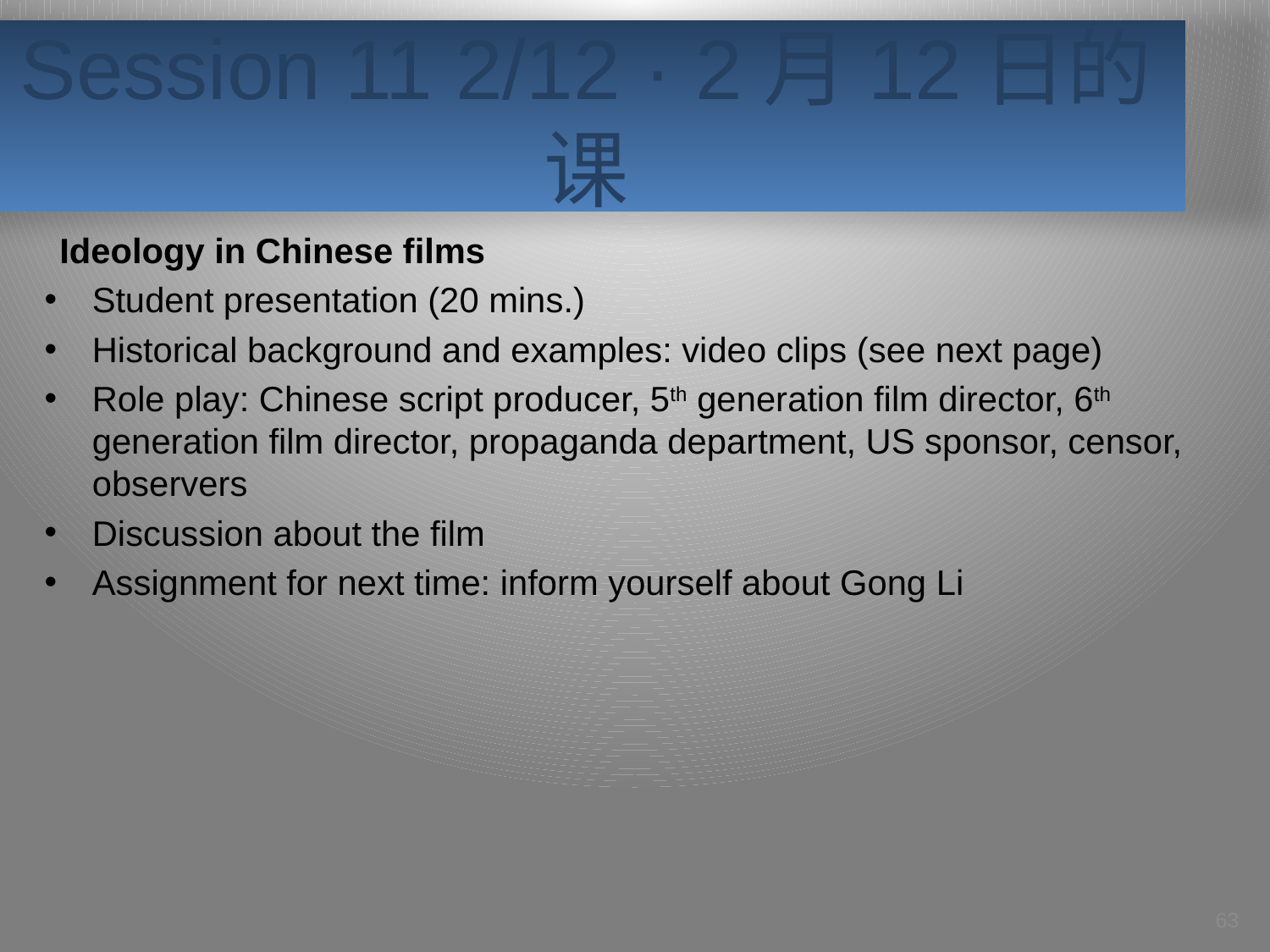

# Session 11 2/12 · 2月12日的课
Ideology in Chinese films
Student presentation (20 mins.)
Historical background and examples: video clips (see next page)
Role play: Chinese script producer, 5th generation film director, 6th generation film director, propaganda department, US sponsor, censor, observers
Discussion about the film
Assignment for next time: inform yourself about Gong Li
63